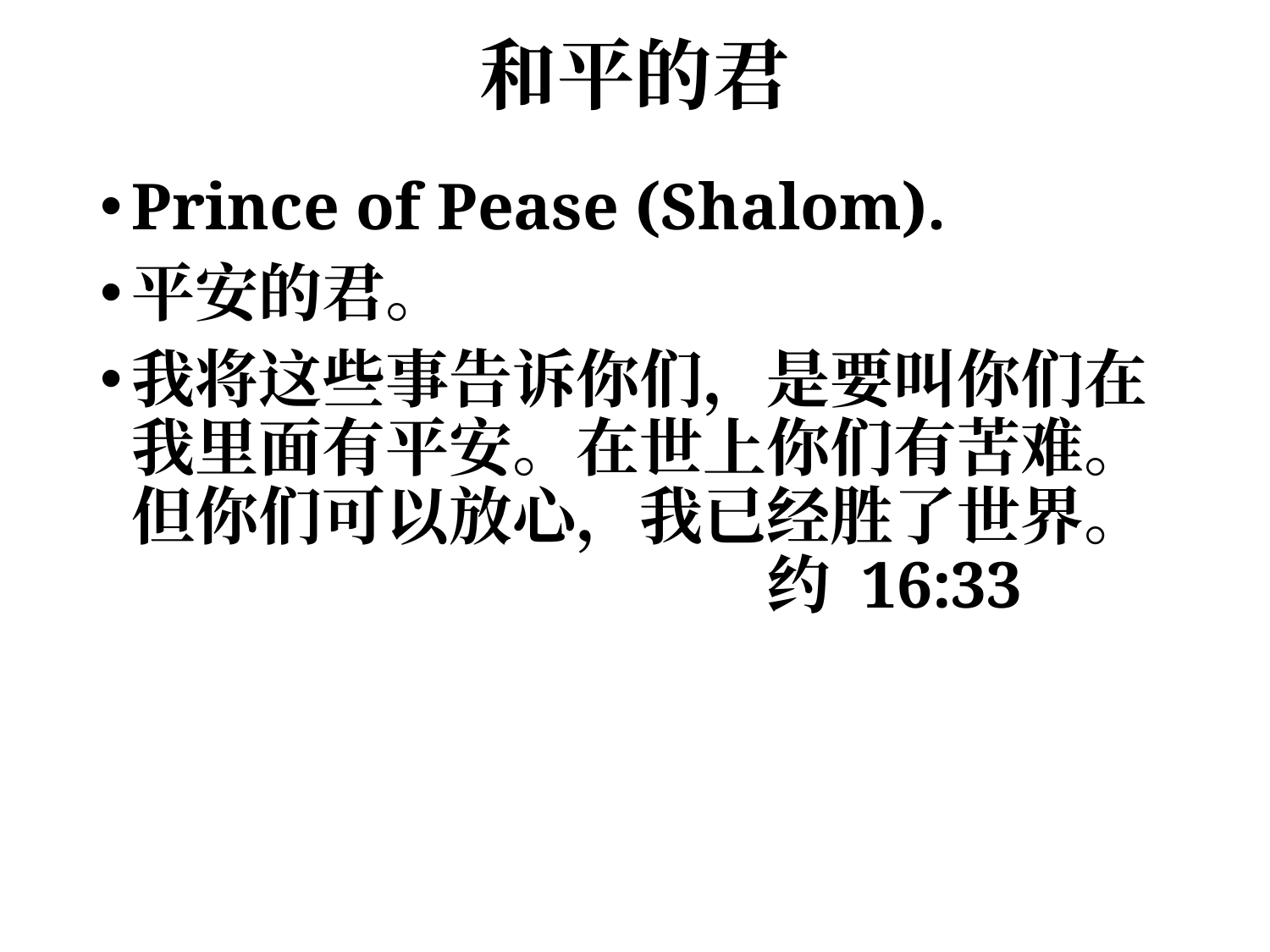

# 和平的君
Prince of Pease (Shalom).
平安的君。
我将这些事告诉你们，是要叫你们在我里面有平安。在世上你们有苦难。但你们可以放心，我已经胜了世界。					约 16:33